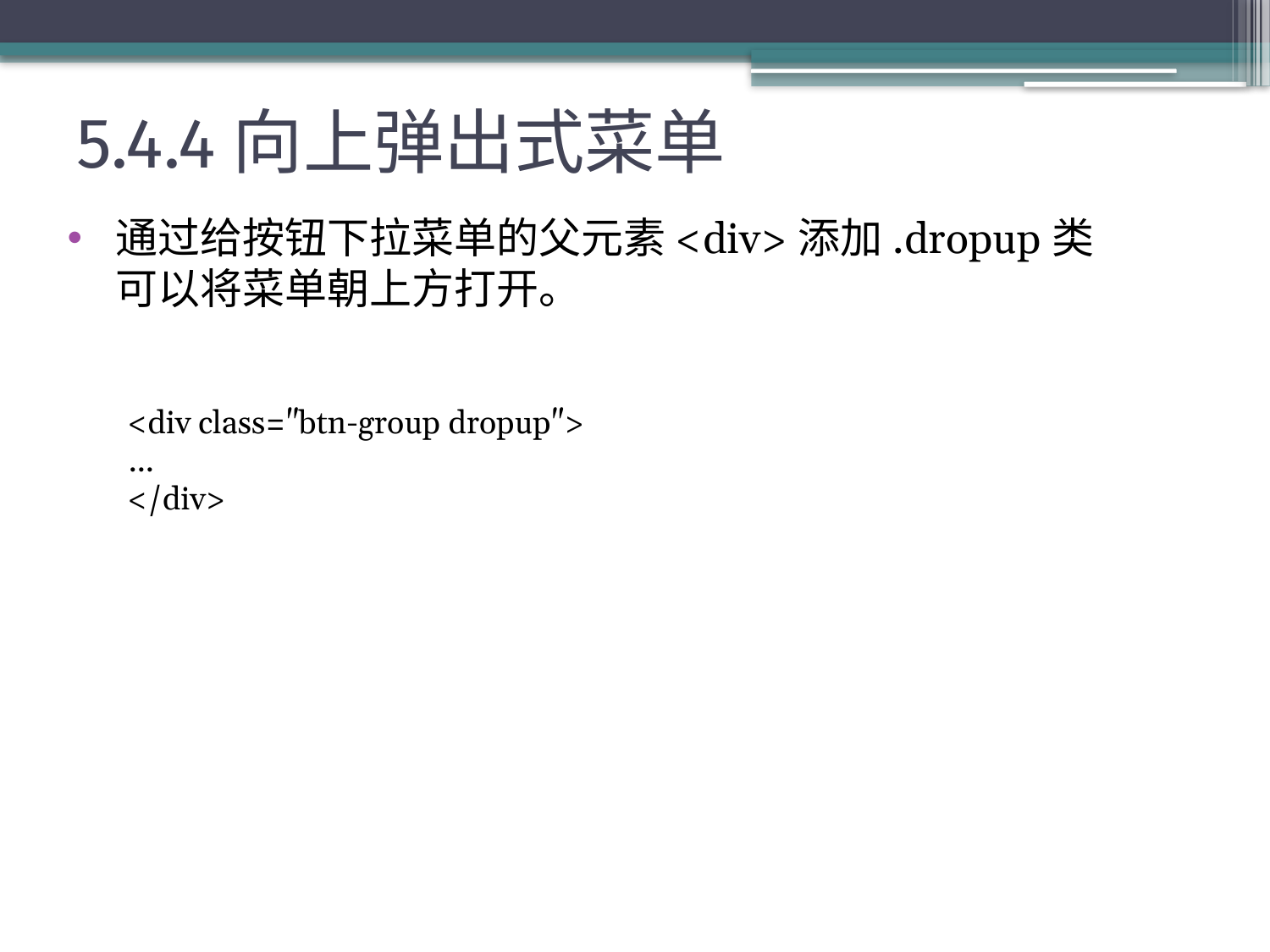

# 5.4.4向上弹出式菜单
通过给按钮下拉菜单的父元素<div>添加.dropup类可以将菜单朝上方打开。
<div class="btn-group dropup">
…
</div>